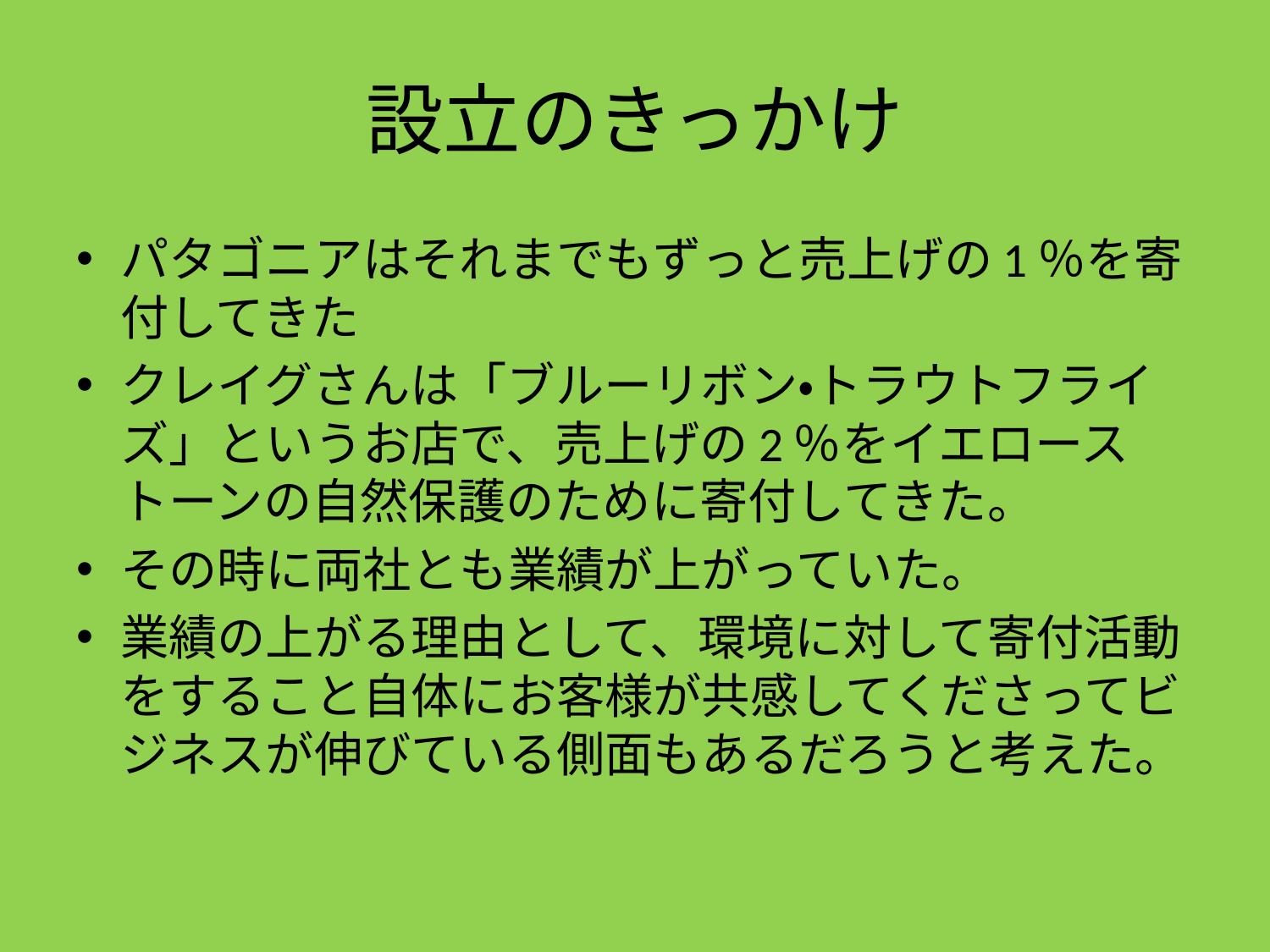

# 設立のきっかけ
パタゴニアはそれまでもずっと売上げの1％を寄付してきた
クレイグさんは「ブルーリボン・トラウトフライズ」というお店で、売上げの2％をイエローストーンの自然保護のために寄付してきた。
その時に両社とも業績が上がっていた。
業績の上がる理由として、環境に対して寄付活動をすること自体にお客様が共感してくださってビジネスが伸びている側面もあるだろうと考えた。